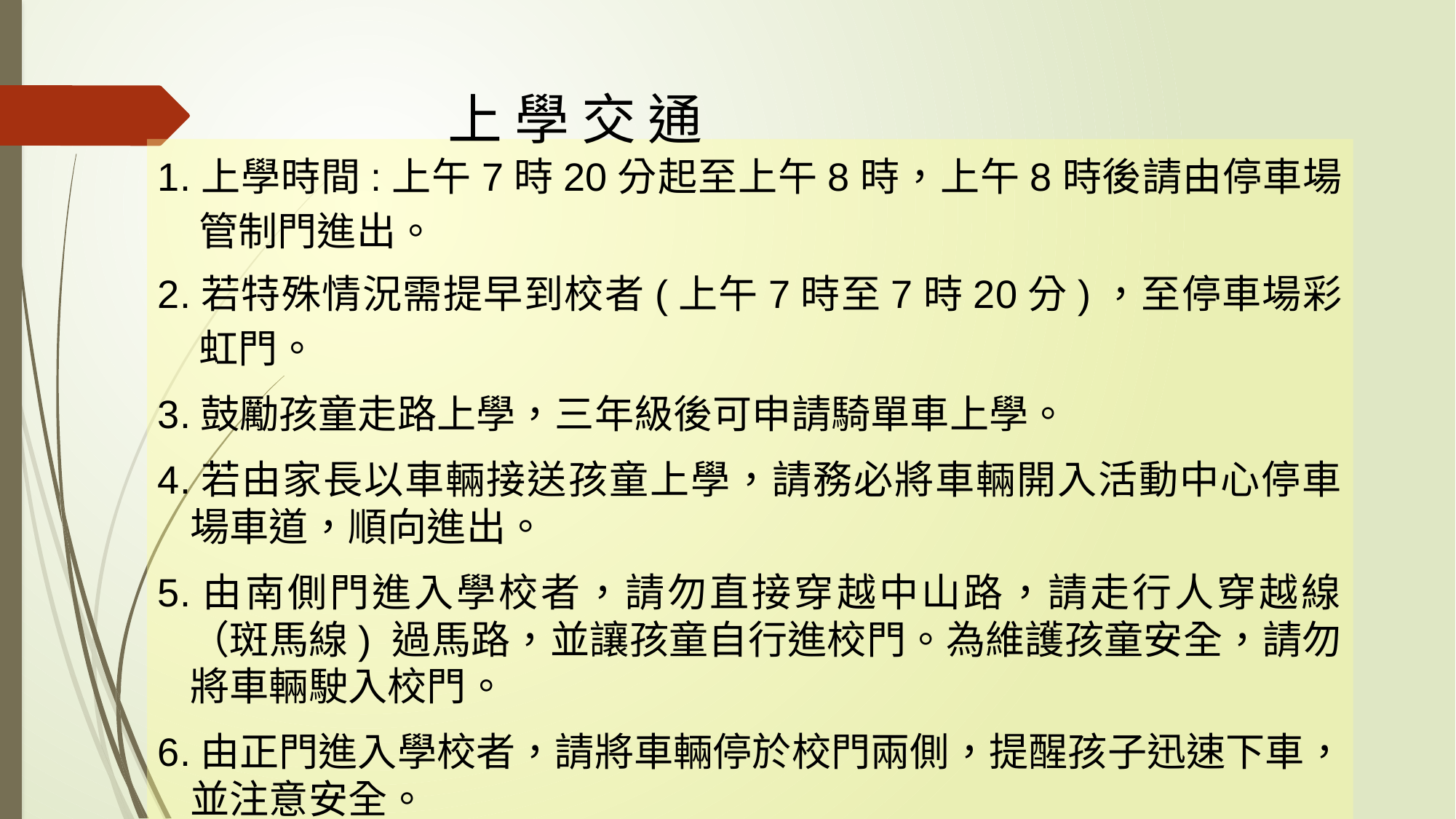

上 學 交 通
1.上學時間:上午7時20分起至上午8時，上午8時後請由停車場管制門進出。
2.若特殊情況需提早到校者(上午7時至7時20分)，至停車場彩虹門。
3.鼓勵孩童走路上學，三年級後可申請騎單車上學。
4.若由家長以車輛接送孩童上學，請務必將車輛開入活動中心停車場車道，順向進出。
5.由南側門進入學校者，請勿直接穿越中山路，請走行人穿越線（斑馬線) 過馬路，並讓孩童自行進校門。為維護孩童安全，請勿將車輛駛入校門。
6.由正門進入學校者，請將車輛停於校門兩側，提醒孩子迅速下車，並注意安全。